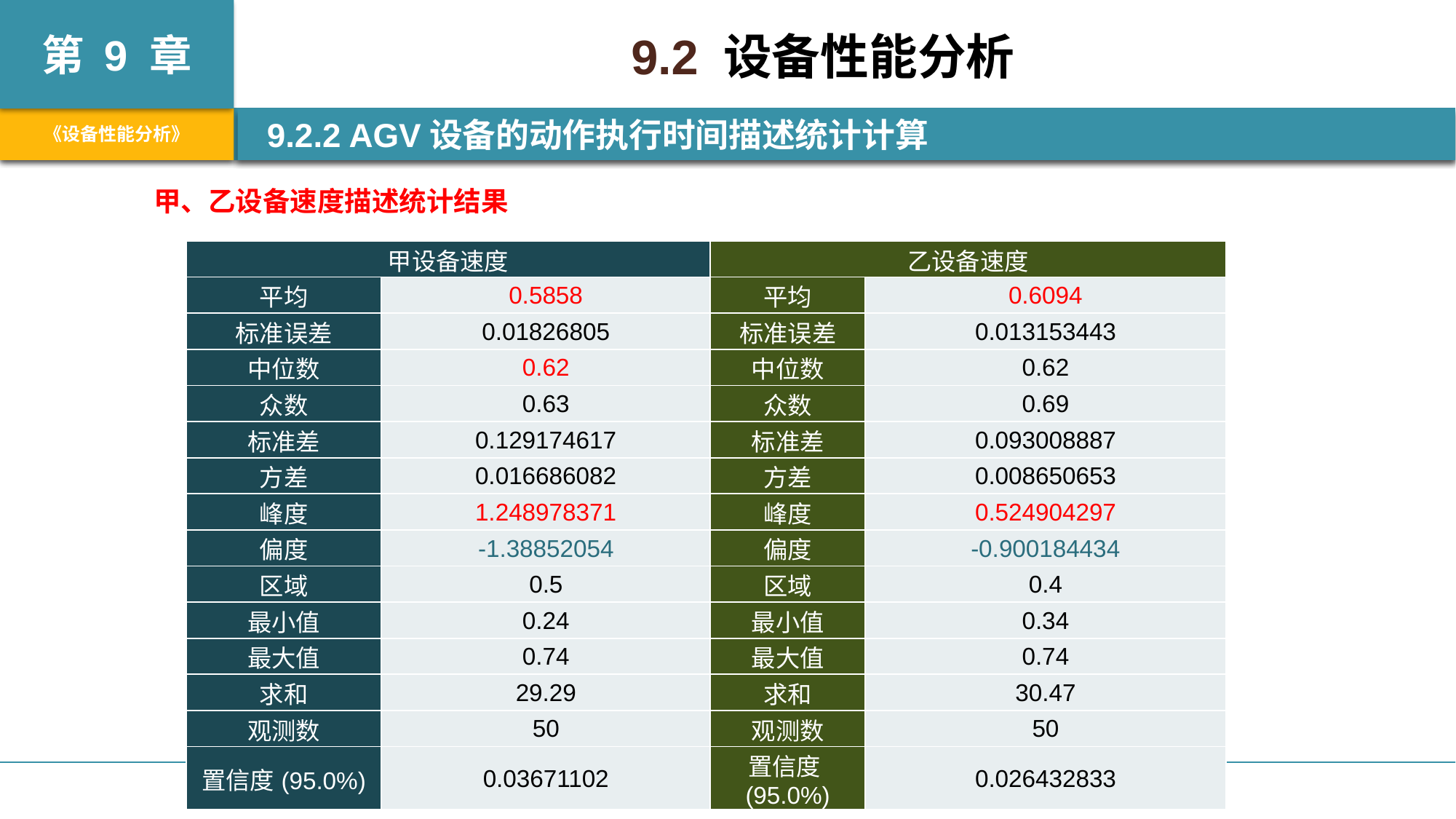

9.2 设备性能分析
  9.2.2 AGV设备的动作执行时间描述统计计算
甲、乙设备速度描述统计结果
| 甲设备速度 |  | 乙设备速度 |  |
| --- | --- | --- | --- |
| 平均 | 0.5858 | 平均 | 0.6094 |
| 标准误差 | 0.01826805 | 标准误差 | 0.013153443 |
| 中位数 | 0.62 | 中位数 | 0.62 |
| 众数 | 0.63 | 众数 | 0.69 |
| 标准差 | 0.129174617 | 标准差 | 0.093008887 |
| 方差 | 0.016686082 | 方差 | 0.008650653 |
| 峰度 | 1.248978371 | 峰度 | 0.524904297 |
| 偏度 | -1.38852054 | 偏度 | -0.900184434 |
| 区域 | 0.5 | 区域 | 0.4 |
| 最小值 | 0.24 | 最小值 | 0.34 |
| 最大值 | 0.74 | 最大值 | 0.74 |
| 求和 | 29.29 | 求和 | 30.47 |
| 观测数 | 50 | 观测数 | 50 |
| 置信度(95.0%) | 0.03671102 | 置信度(95.0%) | 0.026432833 |